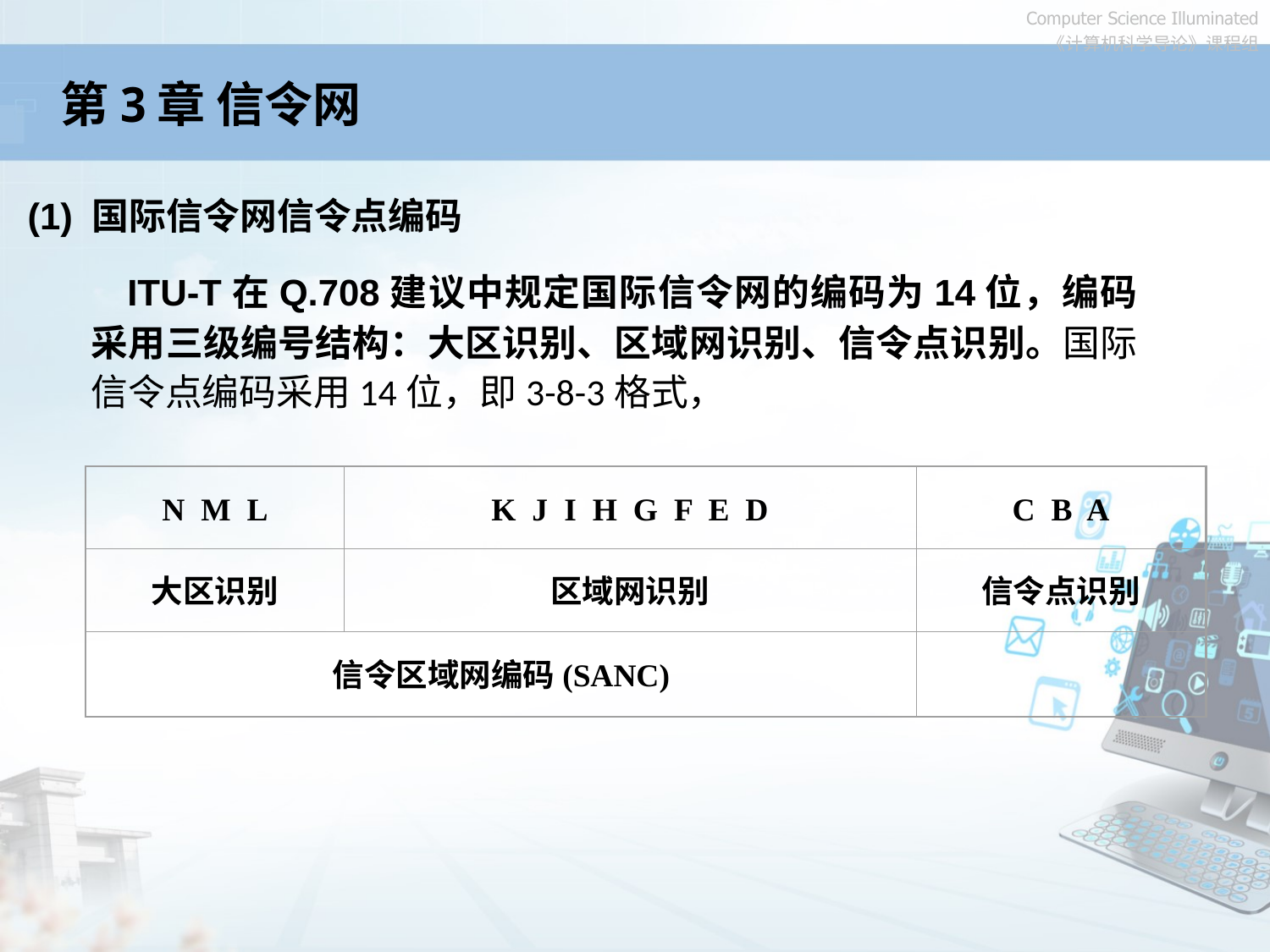

# 第3章 信令网
(1) 国际信令网信令点编码
        ITU-T在Q.708建议中规定国际信令网的编码为14位，编码采用三级编号结构：大区识别、区域网识别、信令点识别。国际信令点编码采用14位，即3-8-3格式，

N  M  L

K  J  I  H  G  F  E  D

C  B  A

大区识别

区域网识别

信令点识别

信令区域网编码(SANC)